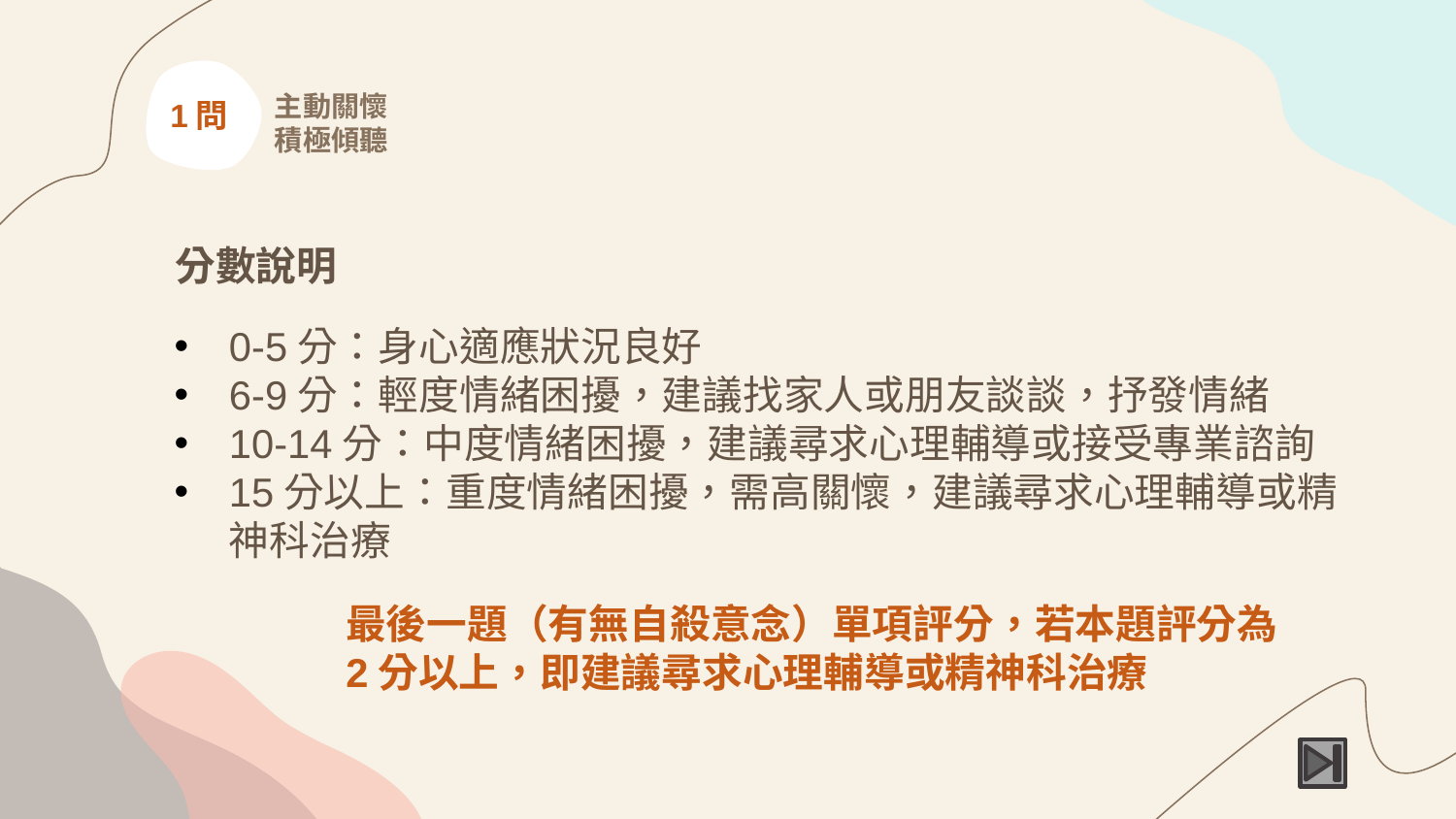

1問
主動關懷
積極傾聽
分數說明
0-5分：身心適應狀況良好
6-9分：輕度情緒困擾，建議找家人或朋友談談，抒發情緒
10-14分：中度情緒困擾，建議尋求心理輔導或接受專業諮詢
15分以上：重度情緒困擾，需高關懷，建議尋求心理輔導或精神科治療
最後一題（有無自殺意念）單項評分，若本題評分為2分以上，即建議尋求心理輔導或精神科治療